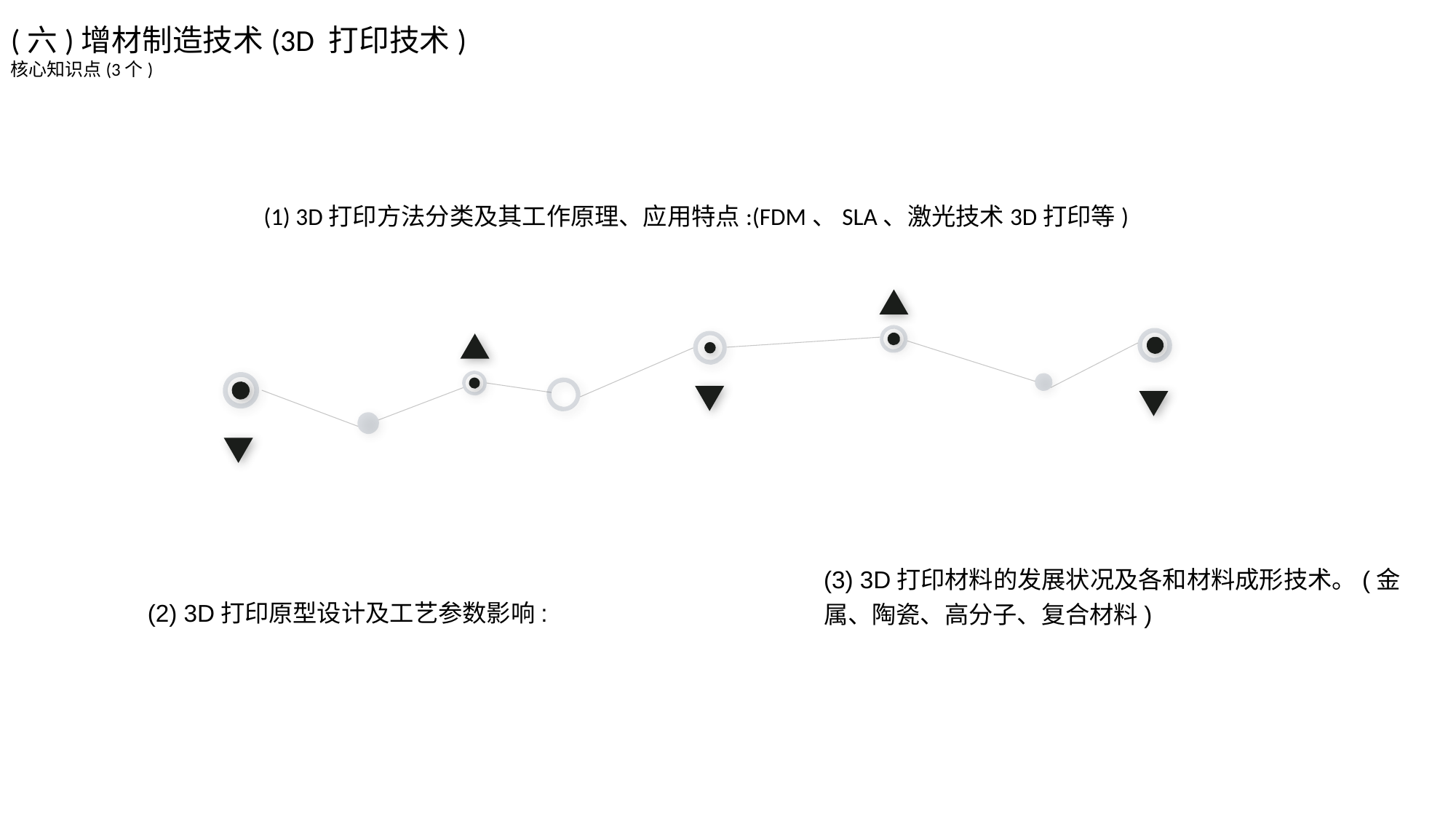

(六)增材制造技术(3D 打印技术)
核心知识点(3个)
(1) 3D打印方法分类及其工作原理、应用特点:(FDM、SLA、激光技术3D打印等)

(2) 3D打印原型设计及工艺参数影响:

(3) 3D打印材料的发展状况及各和材料成形技术。(金属、陶瓷、高分子、复合材料)